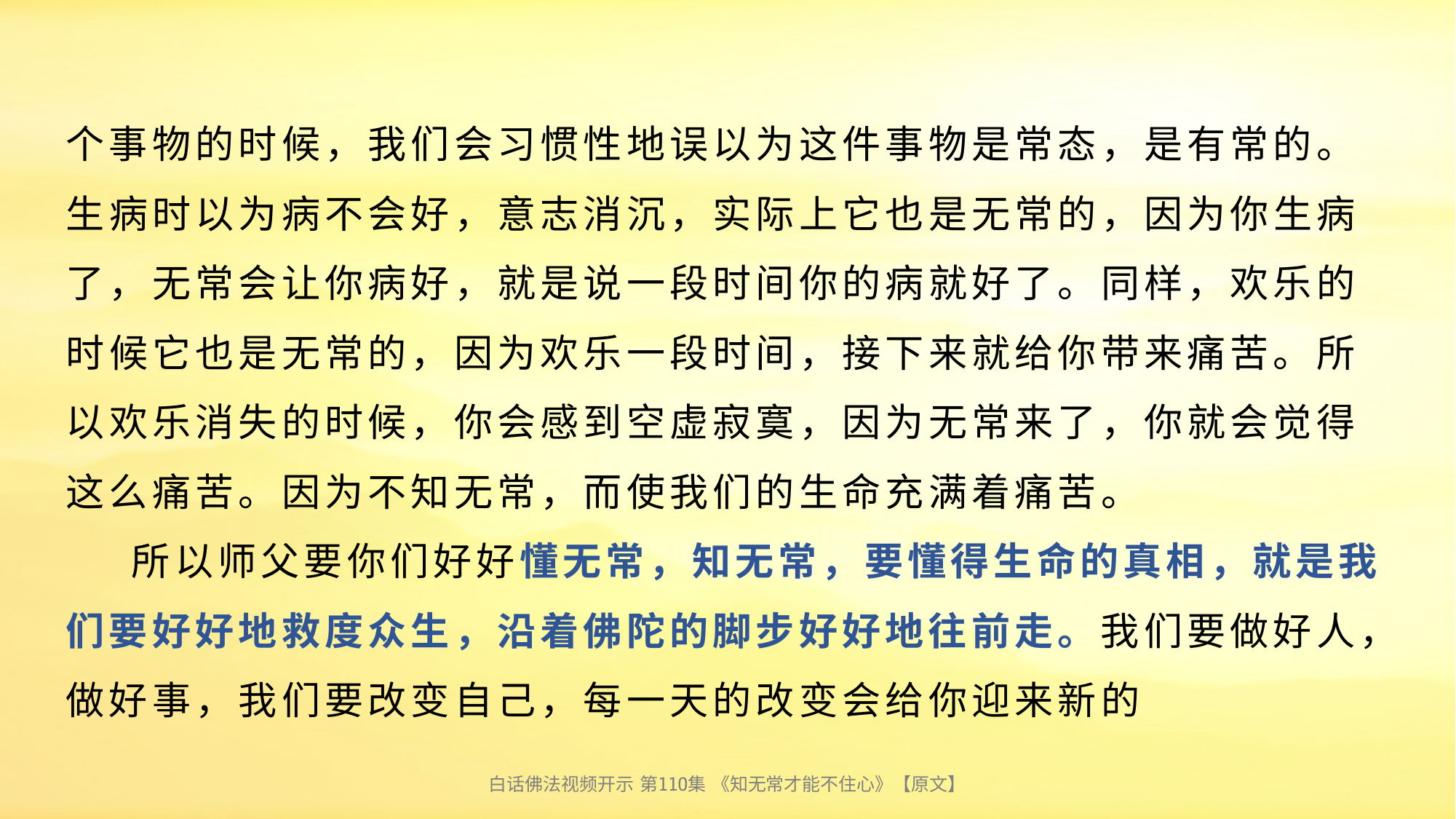

# 个事物的时候，我们会习惯性地误以为这件事物是常态，是有常的。生病时以为病不会好，意志消沉，实际上它也是无常的，因为你生病了，无常会让你病好，就是说一段时间你的病就好了。同样，欢乐的时候它也是无常的，因为欢乐一段时间，接下来就给你带来痛苦。所以欢乐消失的时候，你会感到空虚寂寞，因为无常来了，你就会觉得这么痛苦。因为不知无常，而使我们的生命充满着痛苦。 所以师父要你们好好懂无常，知无常，要懂得生命的真相，就是我们要好好地救度众生，沿着佛陀的脚步好好地往前走。我们要做好人，做好事，我们要改变自己，每一天的改变会给你迎来新的
白话佛法视频开示 第110集 《知无常才能不住心》【原文】